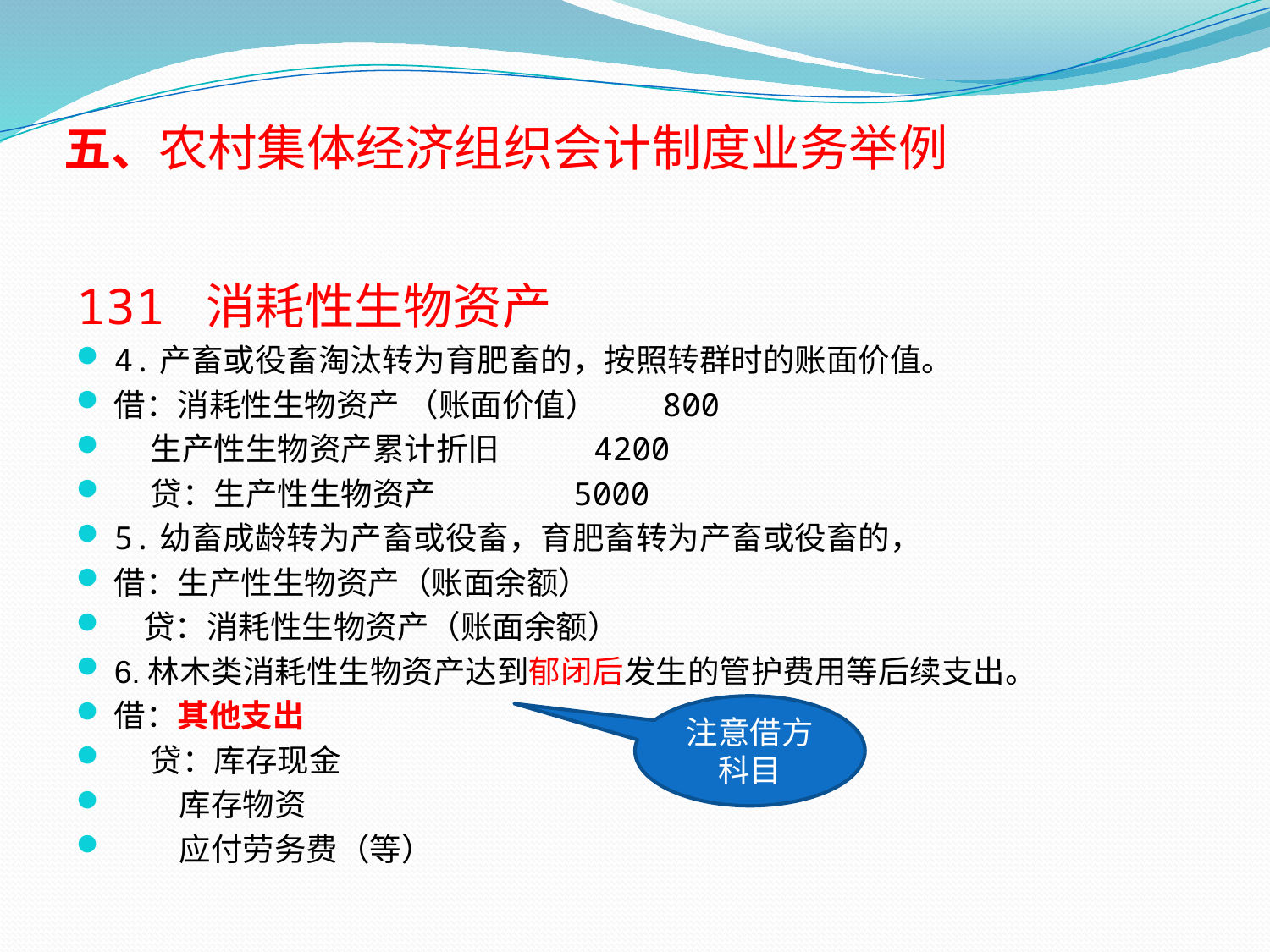

# 五、农村集体经济组织会计制度业务举例
131 消耗性生物资产
4.产畜或役畜淘汰转为育肥畜的，按照转群时的账面价值。
借：消耗性生物资产 （账面价值）        800
    生产性生物资产累计折旧            4200
    贷：生产性生物资产                  5000
5.幼畜成龄转为产畜或役畜，育肥畜转为产畜或役畜的，
借：生产性生物资产（账面余额）
   贷：消耗性生物资产（账面余额）
6.林木类消耗性生物资产达到郁闭后发生的管护费用等后续支出。
借：其他支出
    贷：库存现金
        库存物资
        应付劳务费（等）
注意借方科目